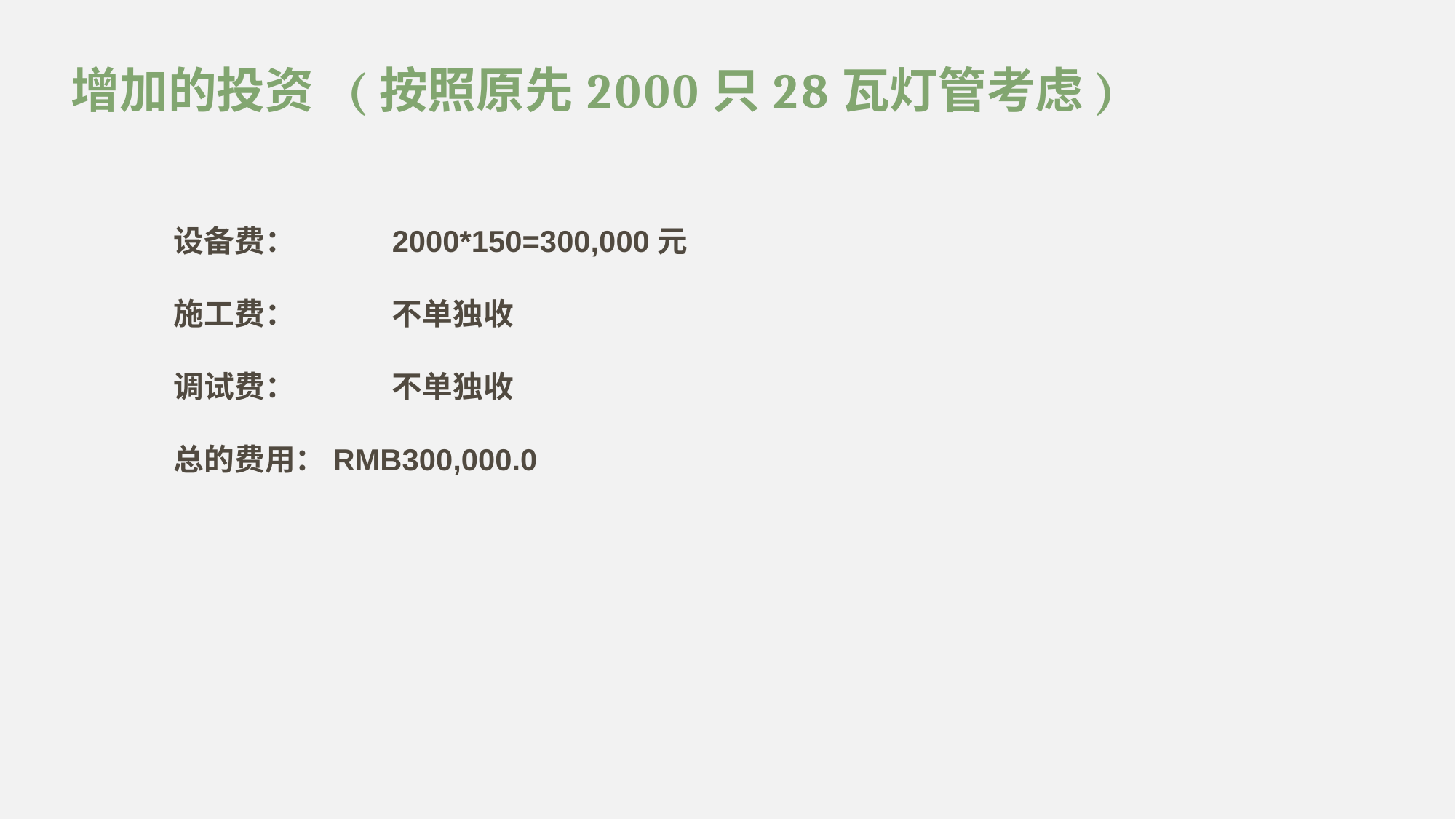

# 增加的投资  (按照原先2000只28瓦灯管考虑)
设备费：	2000*150=300,000元

施工费：	不单独收

调试费：	不单独收

总的费用：RMB300,000.0